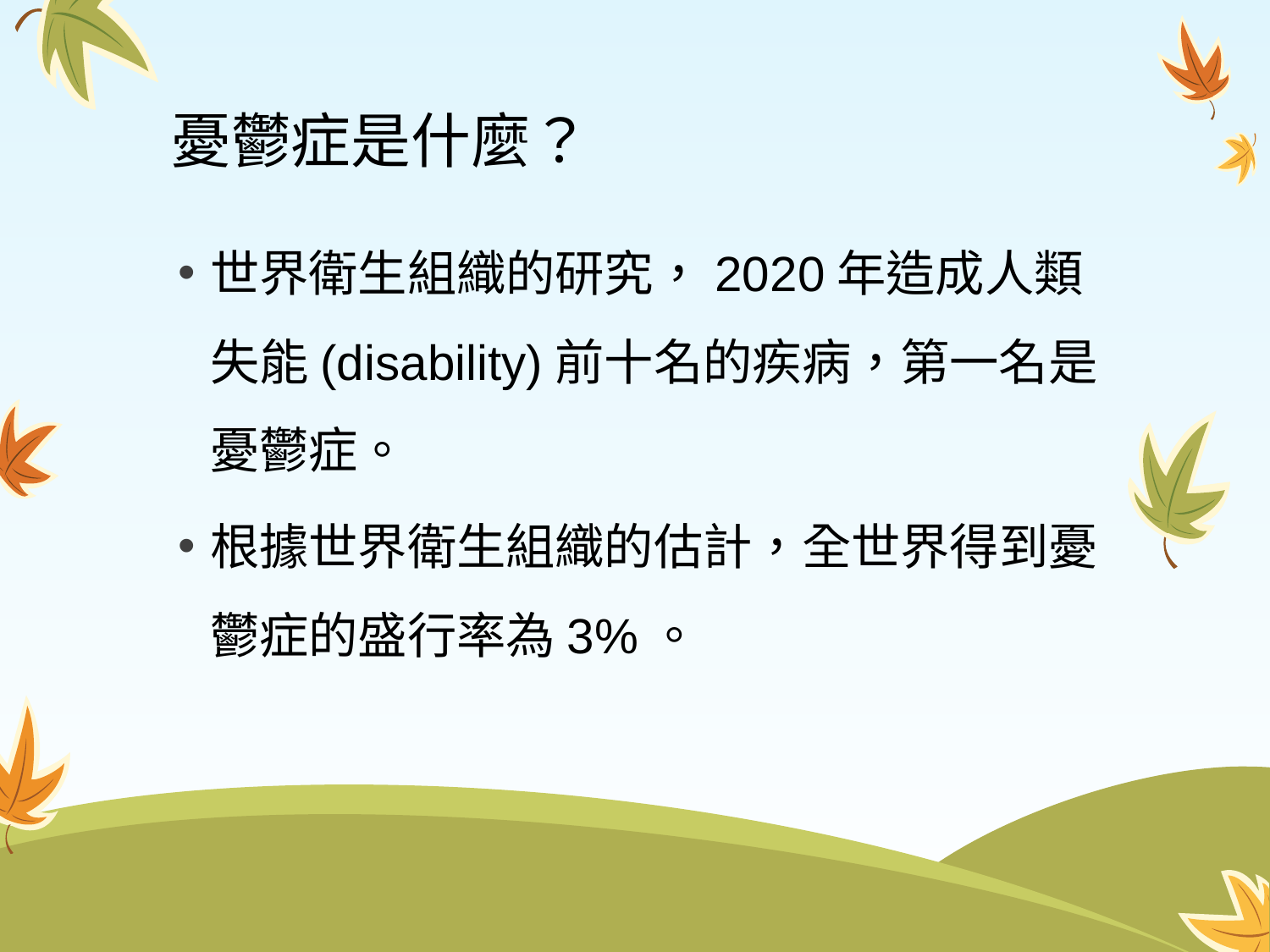

# 憂鬱症是什麼？
世界衛生組織的研究，2020年造成人類失能(disability)前十名的疾病，第一名是憂鬱症。
根據世界衛生組織的估計，全世界得到憂鬱症的盛行率為3%。